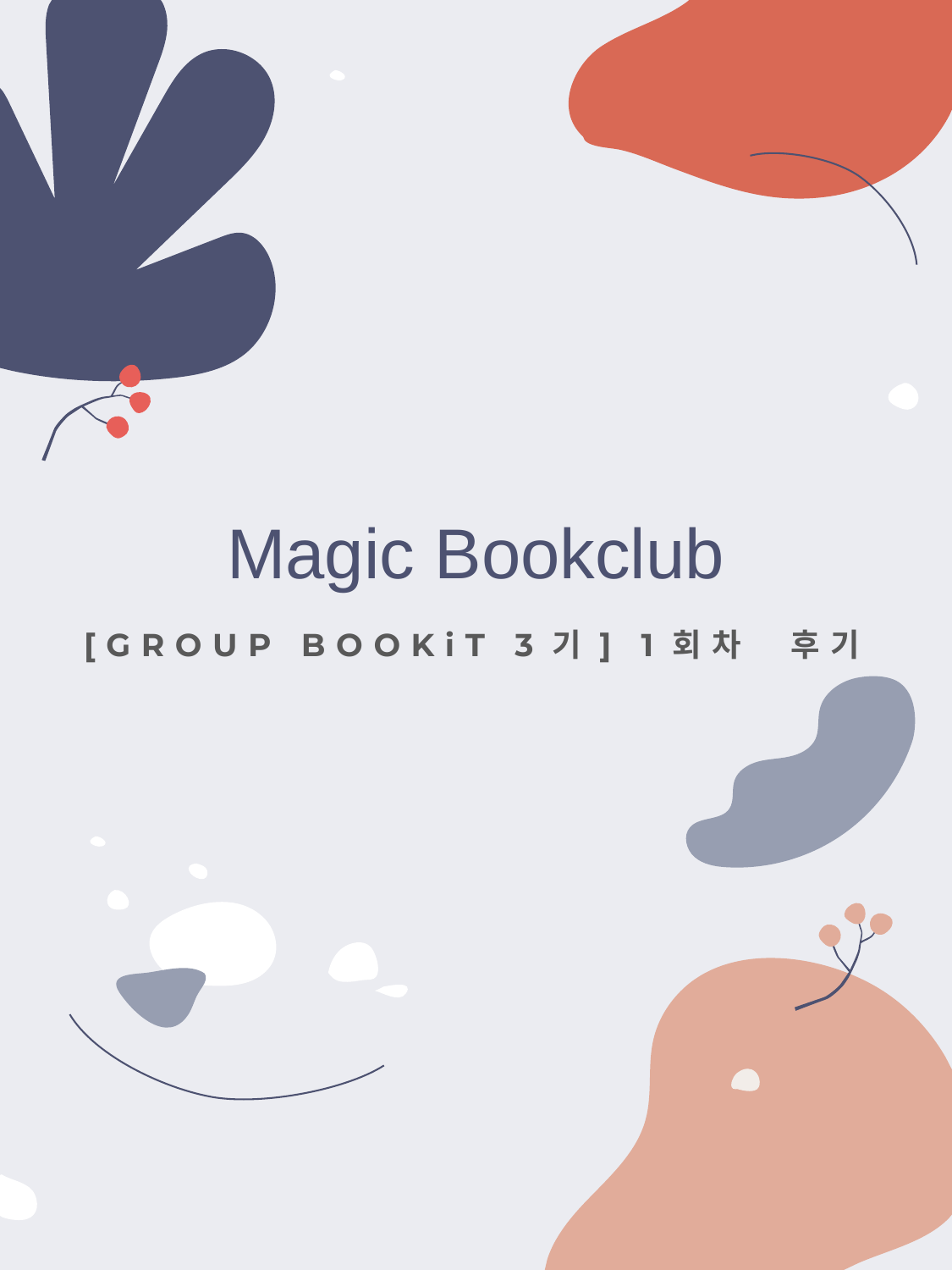

Magic Bookclub
[GROUP BOOKiT 3기] 1회차  후기